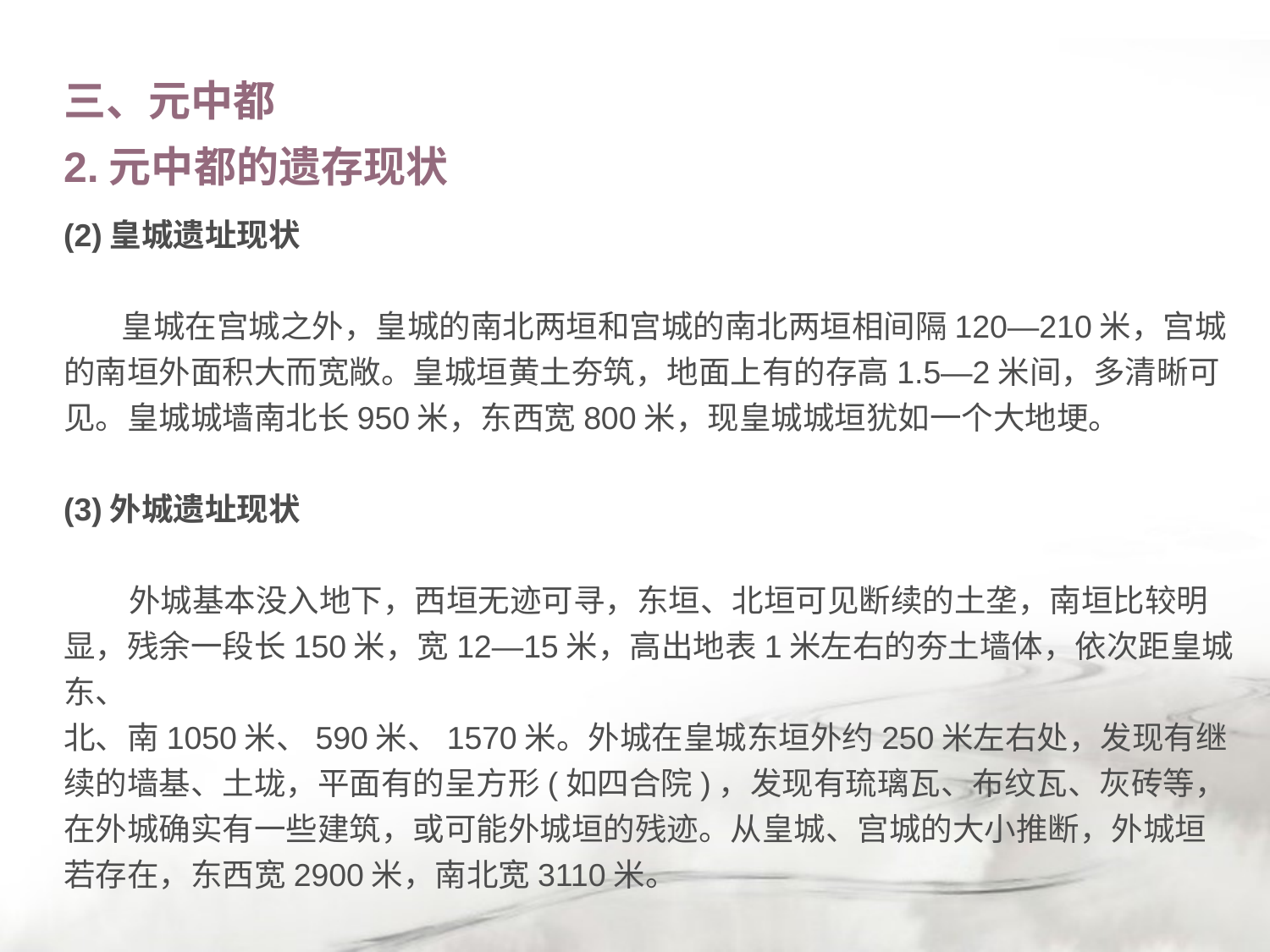

三、元中都
2.元中都的遗存现状
(2)皇城遗址现状

       皇城在宫城之外，皇城的南北两垣和宫城的南北两垣相间隔120—210米，宫城的南垣外面积大而宽敞。皇城垣黄土夯筑，地面上有的存高1.5—2米间，多清晰可见。皇城城墙南北长950米，东西宽800米，现皇城城垣犹如一个大地埂。

(3)外城遗址现状

        外城基本没入地下，西垣无迹可寻，东垣、北垣可见断续的土垄，南垣比较明显，残余一段长150米，宽12—15米，高出地表1米左右的夯土墙体，依次距皇城东、
北、南1050米、590米、1570米。外城在皇城东垣外约250米左右处，发现有继续的墙基、土垅，平面有的呈方形(如四合院)，发现有琉璃瓦、布纹瓦、灰砖等，在外城确实有一些建筑，或可能外城垣的残迹。从皇城、宫城的大小推断，外城垣若存在，东西宽2900米，南北宽3110米。